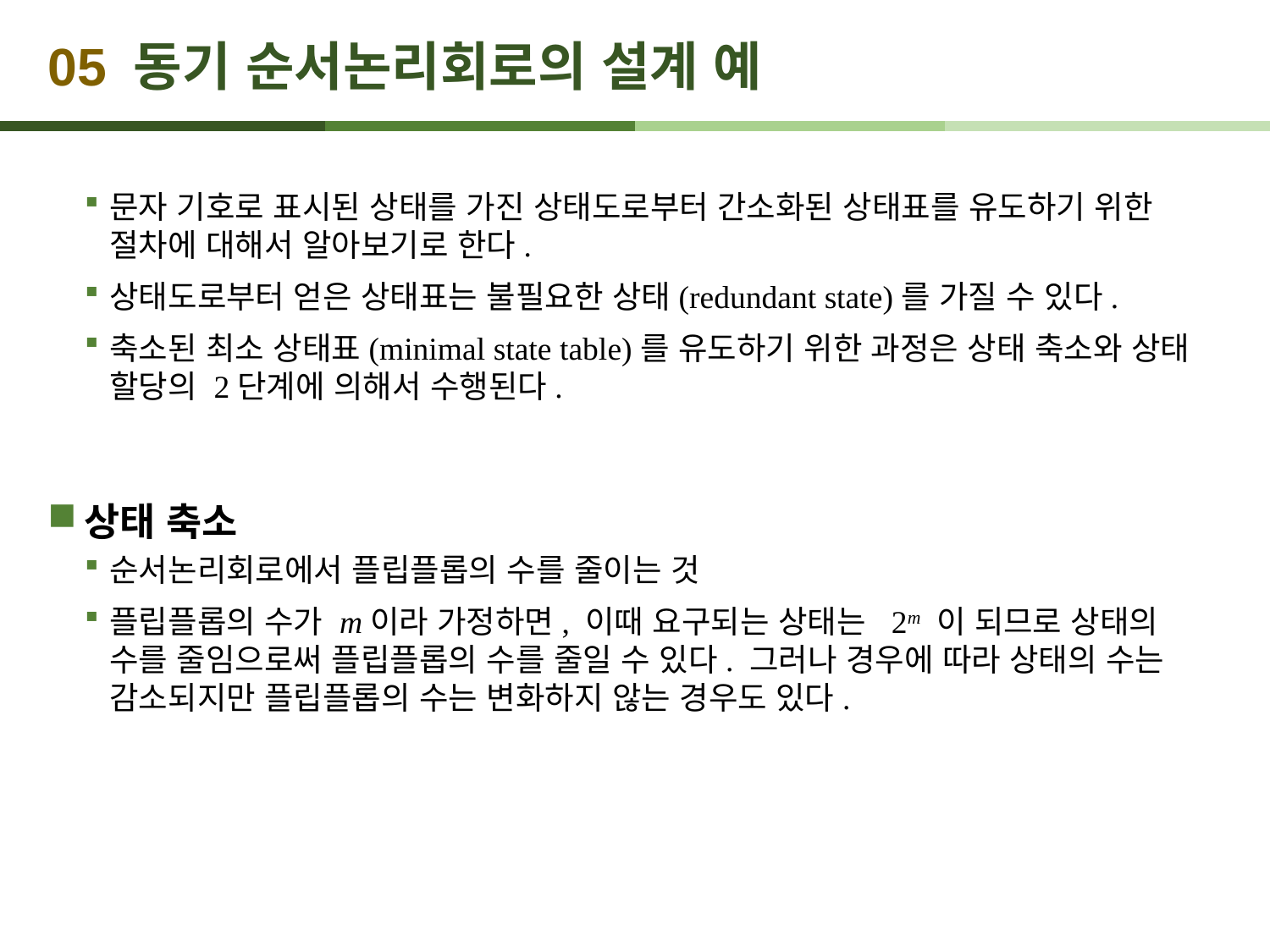

# 05 동기 순서논리회로의 설계 예

문자 기호로 표시된 상태를 가진 상태도로부터 간소화된 상태표를 유도하기 위한 절차에 대해서 알아보기로 한다.
상태도로부터 얻은 상태표는 불필요한 상태(redundant state)를 가질 수 있다.
축소된 최소 상태표(minimal state table)를 유도하기 위한 과정은 상태 축소와 상태 할당의 2단계에 의해서 수행된다.

상태 축소
순서논리회로에서 플립플롭의 수를 줄이는 것
플립플롭의 수가 m이라 가정하면, 이때 요구되는 상태는  2m 이 되므로 상태의 수를 줄임으로써 플립플롭의 수를 줄일 수 있다. 그러나 경우에 따라 상태의 수는 감소되지만 플립플롭의 수는 변화하지 않는 경우도 있다.